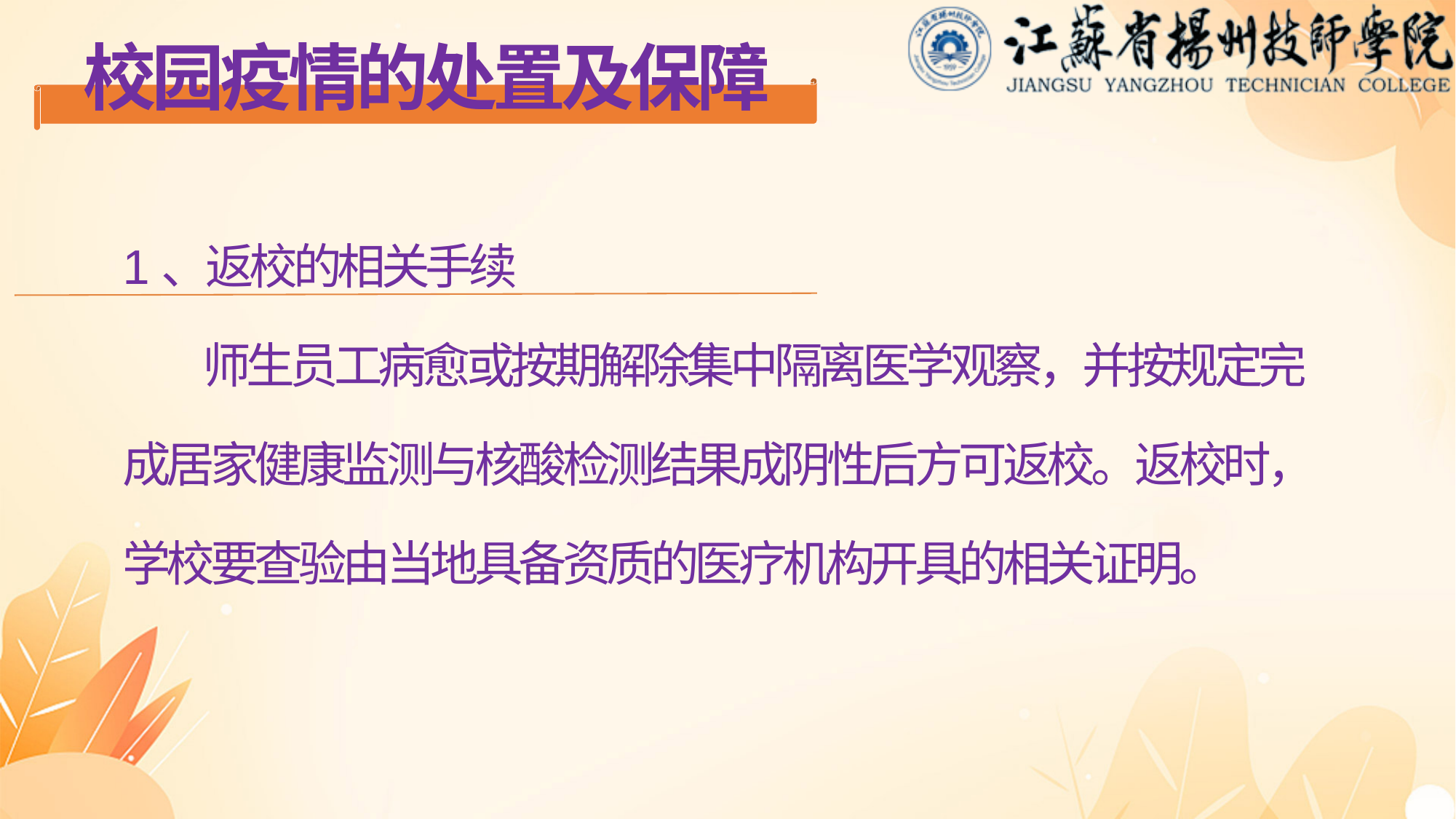

校园疫情的处置及保障

1、返校的相关手续
          师生员工病愈或按期解除集中隔离医学观察，并按规定完成居家健康监测与核酸检测结果成阴性后方可返校。返校时，学校要查验由当地具备资质的医疗机构开具的相关证明。